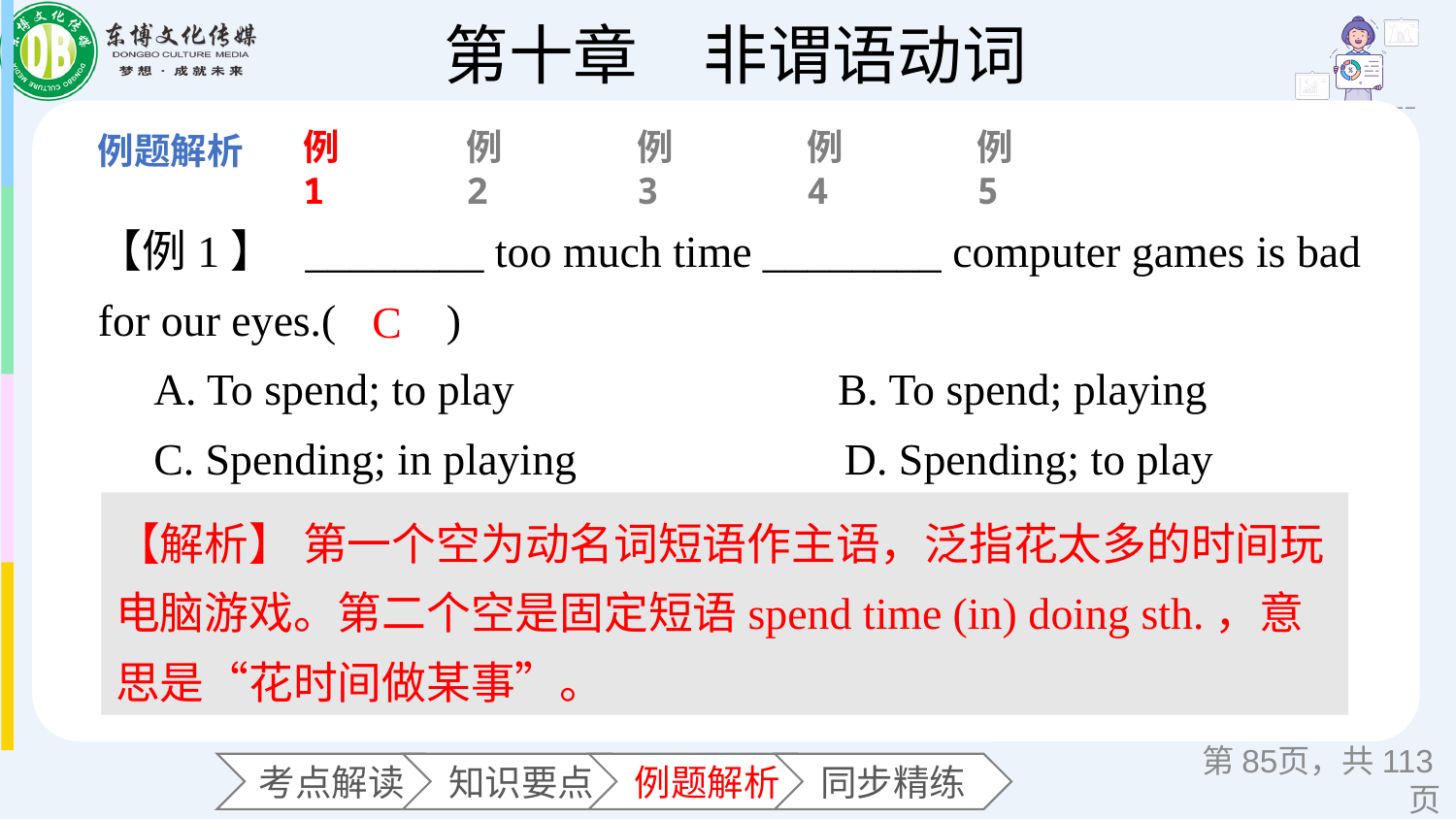

例1
例2
例3
例4
例5
【例1】  ________ too much time ________ computer games is bad for our eyes.(　　)
     A. To spend; to play                             B. To spend; playing
     C. Spending; in playing                        D. Spending; to play

C
【解析】 第一个空为动名词短语作主语，泛指花太多的时间玩电脑游戏。第二个空是固定短语spend time (in) doing sth.，意思是“花时间做某事”。
第85页，共113页